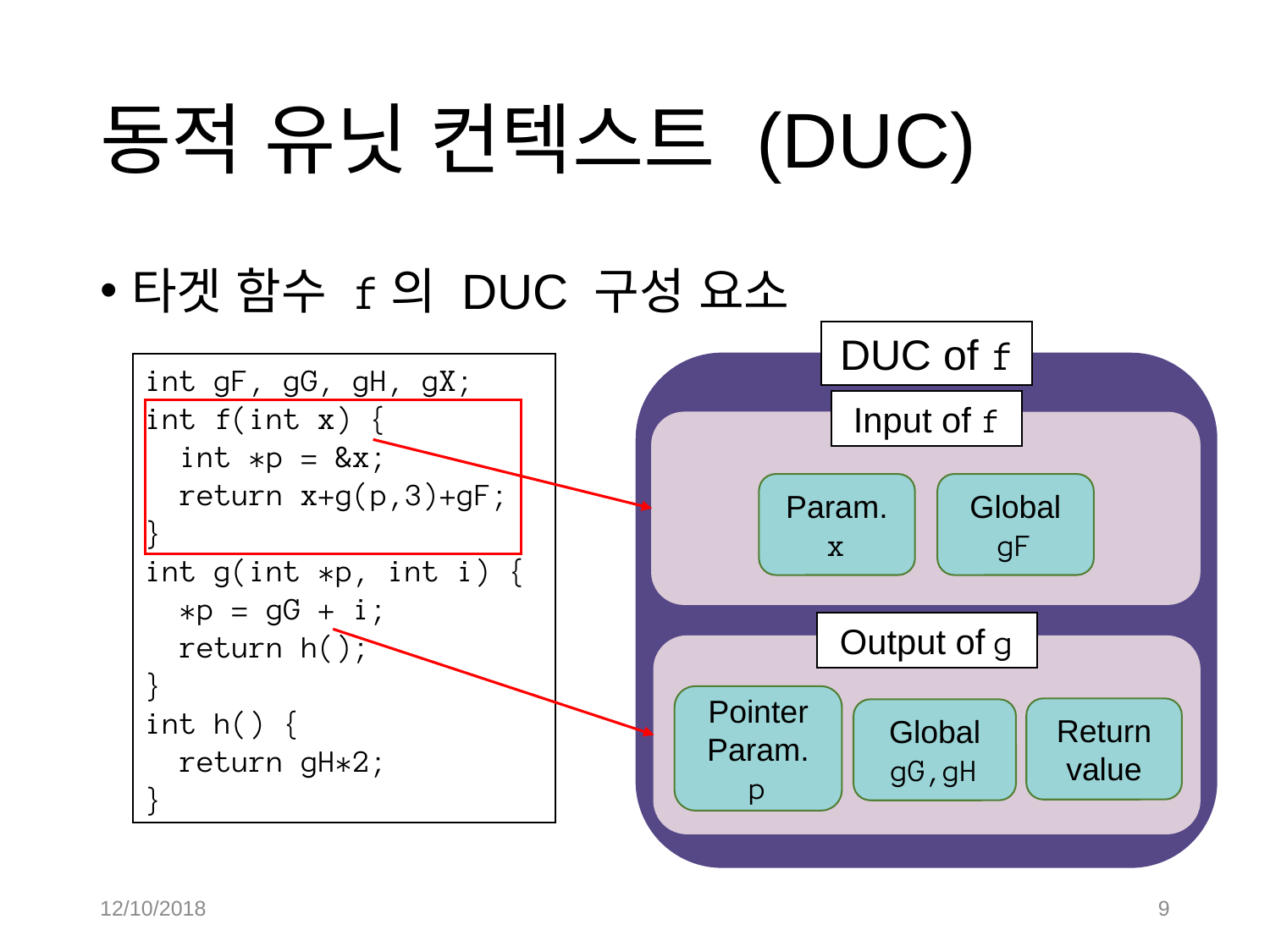

# 동적 유닛 컨텍스트 (DUC)
타겟 함수 f의 DUC 구성 요소
DUC of f

Input of f

Param.
x
Global
gF
Output of g

Pointer
Param.
p
Return
value
Global
gG,gH
int gF, gG, gH, gX;
int f(int x) {
  int *p = &x;
  return x+g(p,3)+gF;
}
int g(int *p, int i) {
  *p = gG + i;
  return h();
}
int h() {
  return gH*2;
}

12/10/2018
9